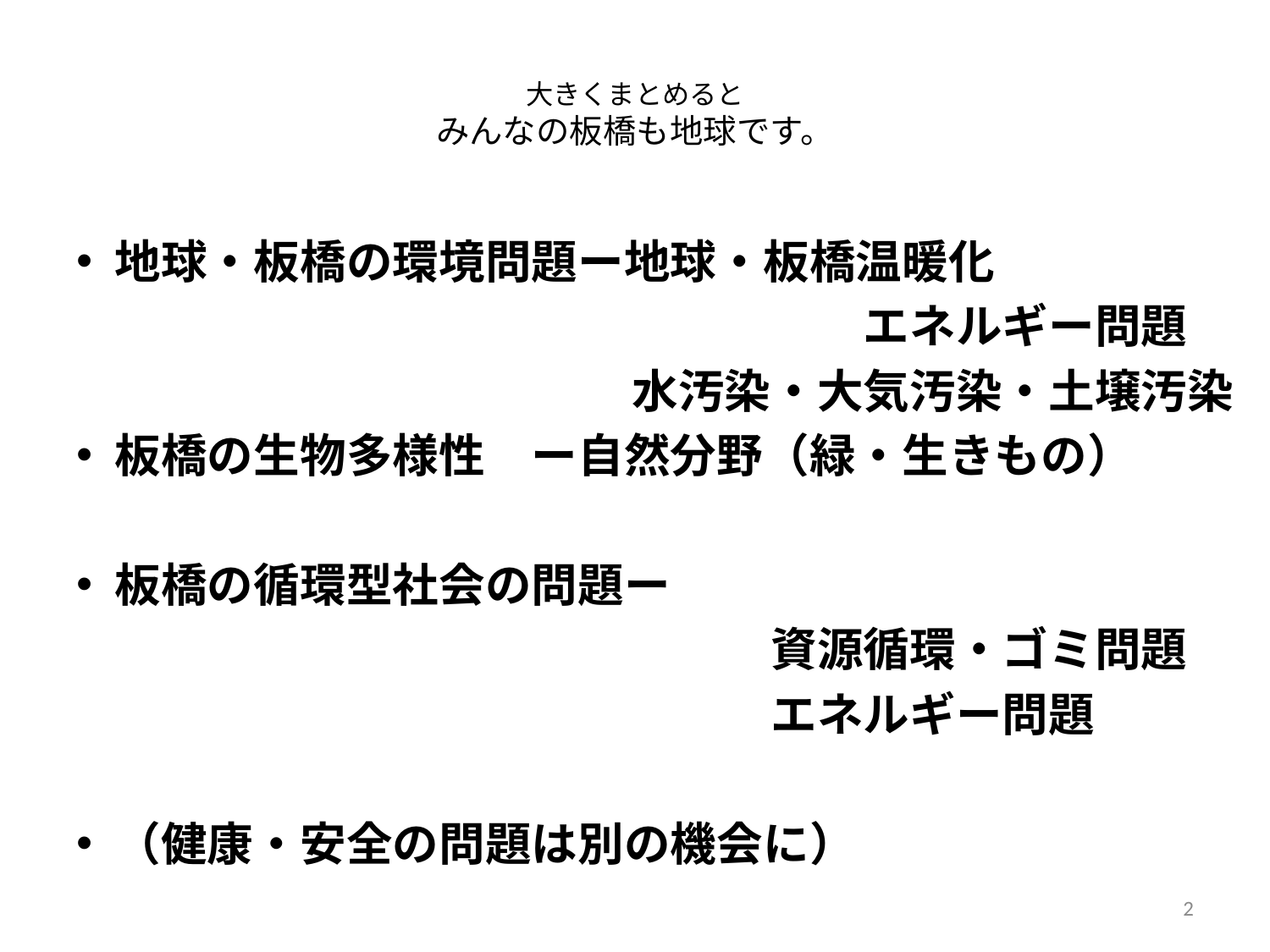

# 大きくまとめると みんなの板橋も地球です。
地球・板橋の環境問題ー地球・板橋温暖化
　　　　　　　　　　　　　　　　　エネルギー問題
　　　　　　　　　　　　水汚染・大気汚染・土壌汚染
板橋の生物多様性　ー自然分野（緑・生きもの）

板橋の循環型社会の問題ー
　　　　　　　　　　　　　　　資源循環・ゴミ問題
　　　　　　　　　　　　　　　エネルギー問題

（健康・安全の問題は別の機会に）
2